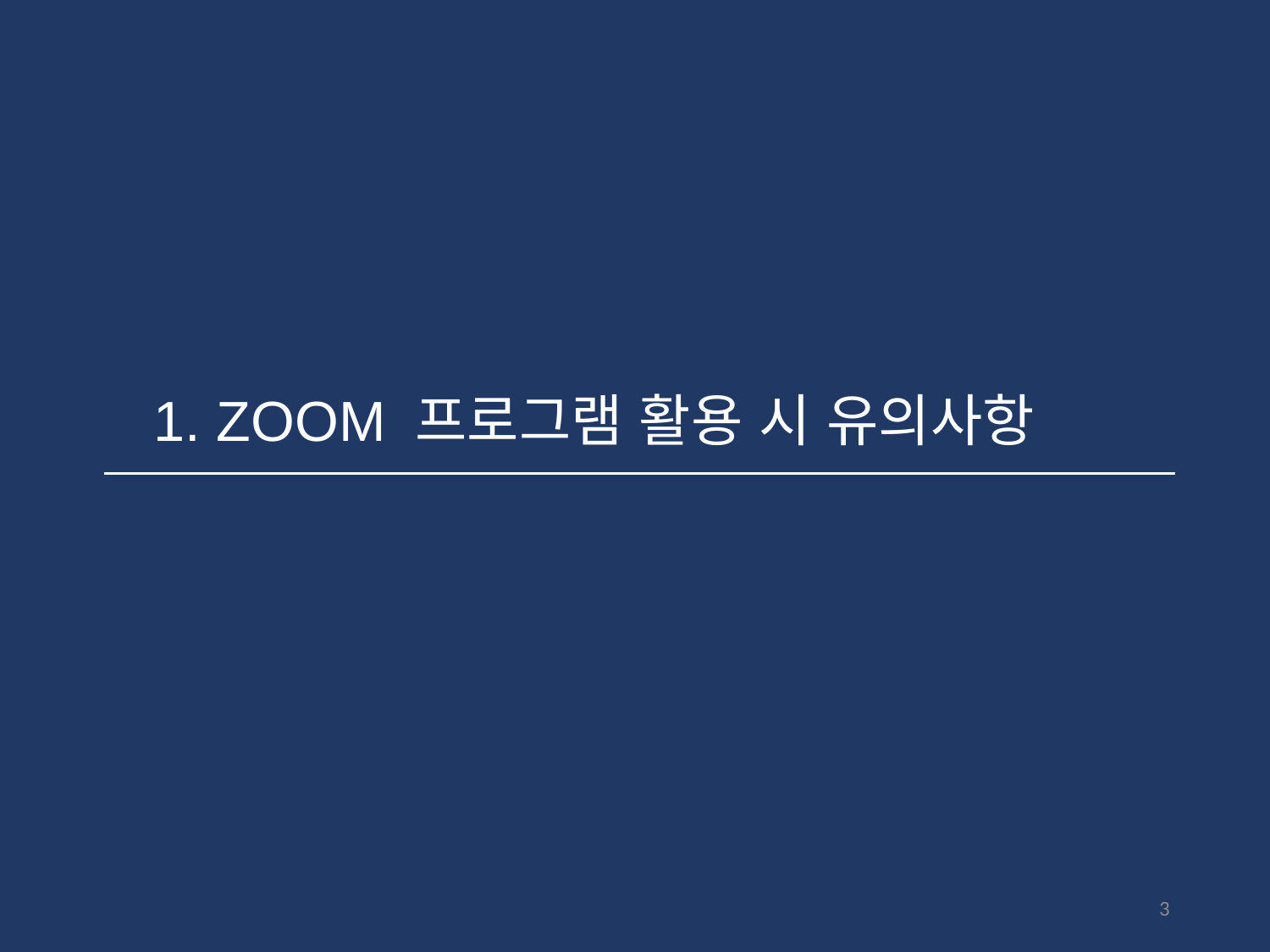

1. ZOOM 프로그램 활용 시 유의사항
3